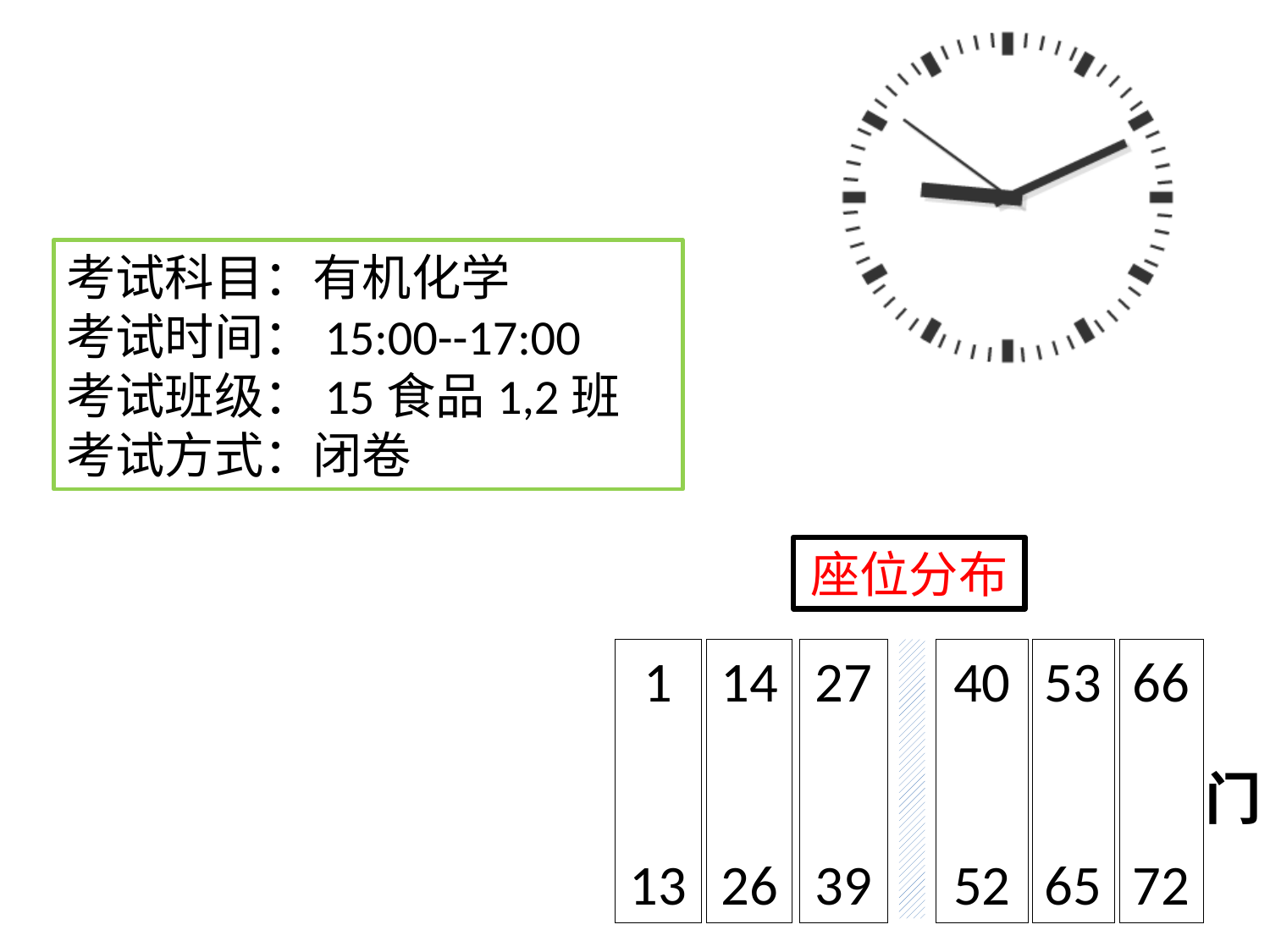

考试科目：有机化学
考试时间：15:00--17:00
考试班级：15食品1,2班
考试方式：闭卷
座位分布

1

13
14

26
27

39
40

52
53

65
66

72
门